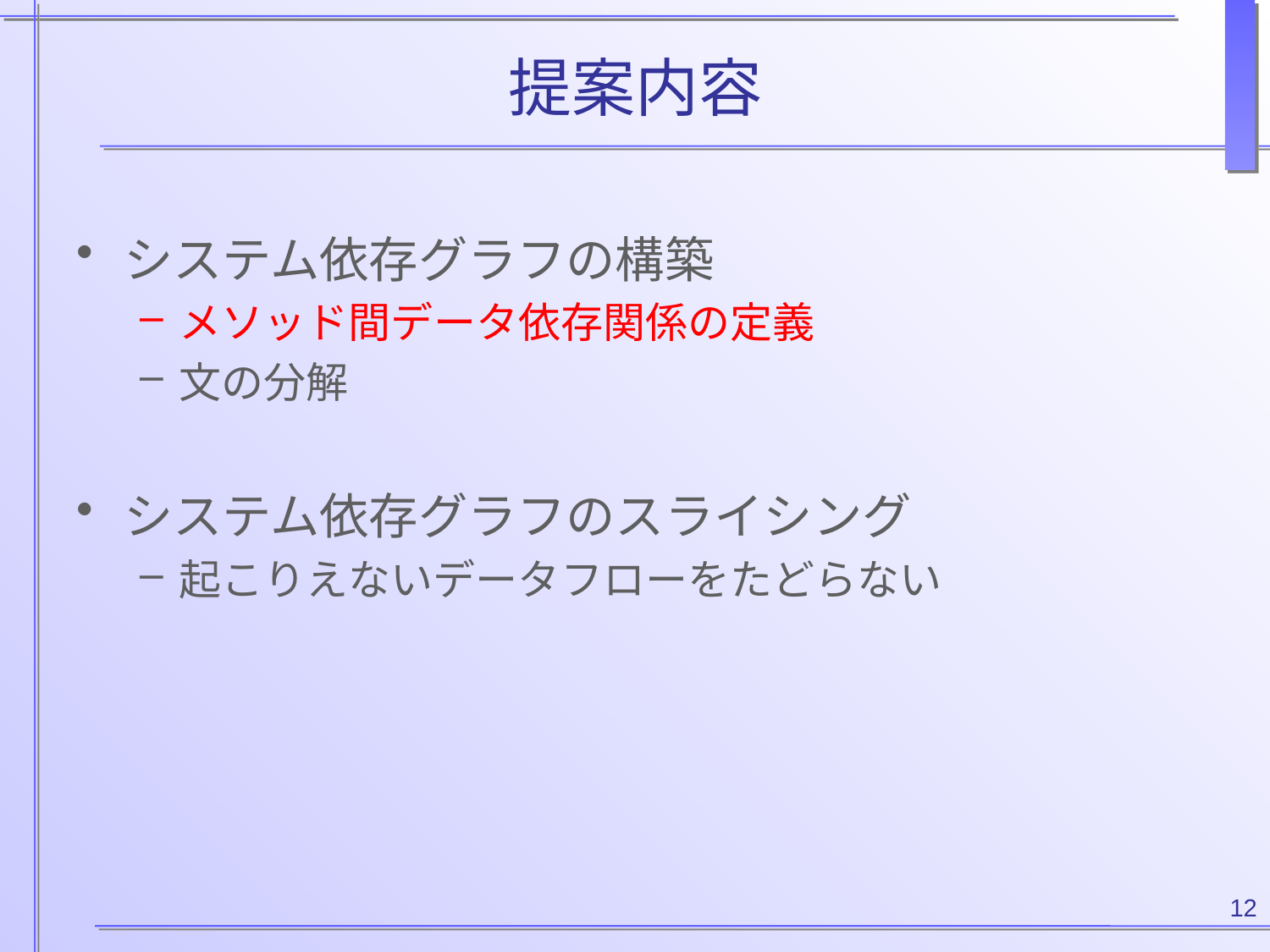

# 提案内容
システム依存グラフの構築
メソッド間データ依存関係の定義
文の分解

システム依存グラフのスライシング
起こりえないデータフローをたどらない
12